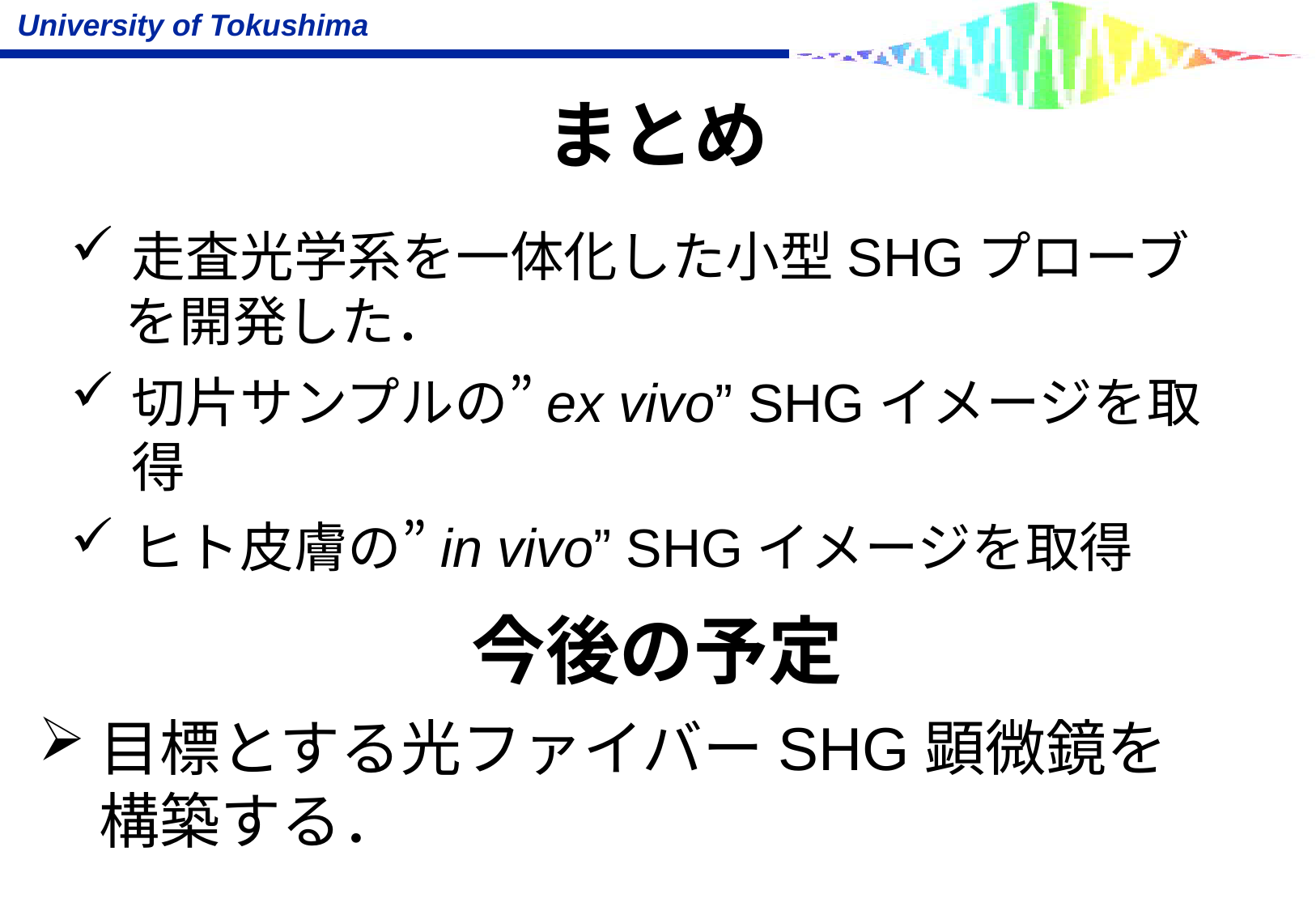

まとめ
走査光学系を一体化した小型SHGプローブ
　を開発した．

切片サンプルの”ex vivo” SHGイメージを取得

ヒト皮膚の”in vivo” SHGイメージを取得
今後の予定
目標とする光ファイバーSHG顕微鏡を
　構築する．